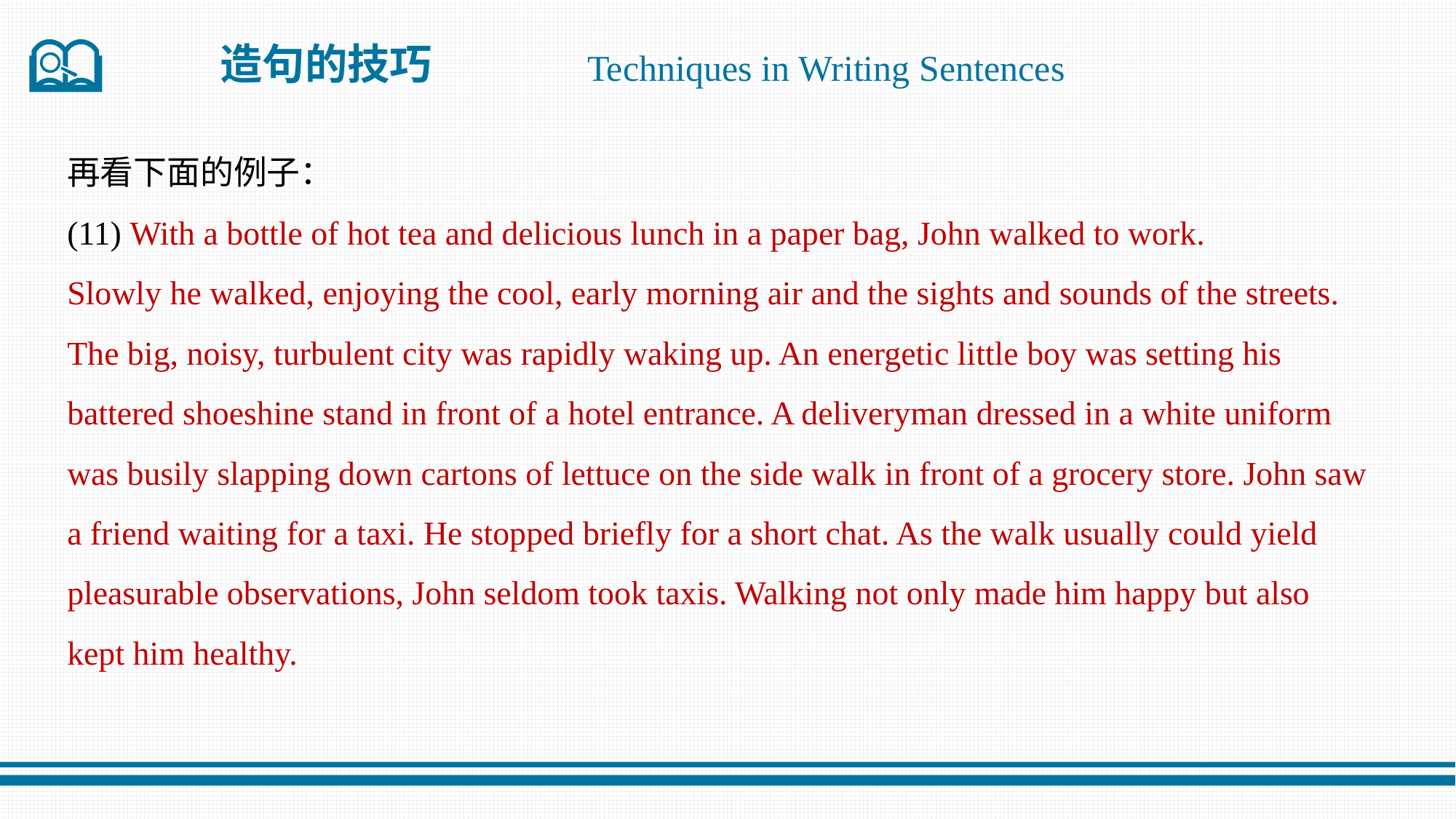

造句的技巧
Techniques in Writing Sentences
再看下面的例子：
(11) With a bottle of hot tea and delicious lunch in a paper bag, John walked to work.
Slowly he walked, enjoying the cool, early morning air and the sights and sounds of the streets.
The big, noisy, turbulent city was rapidly waking up. An energetic little boy was setting his
battered shoeshine stand in front of a hotel entrance. A deliveryman dressed in a white uniform
was busily slapping down cartons of lettuce on the side walk in front of a grocery store. John saw a friend waiting for a taxi. He stopped briefly for a short chat. As the walk usually could yield
pleasurable observations, John seldom took taxis. Walking not only made him happy but also
kept him healthy.